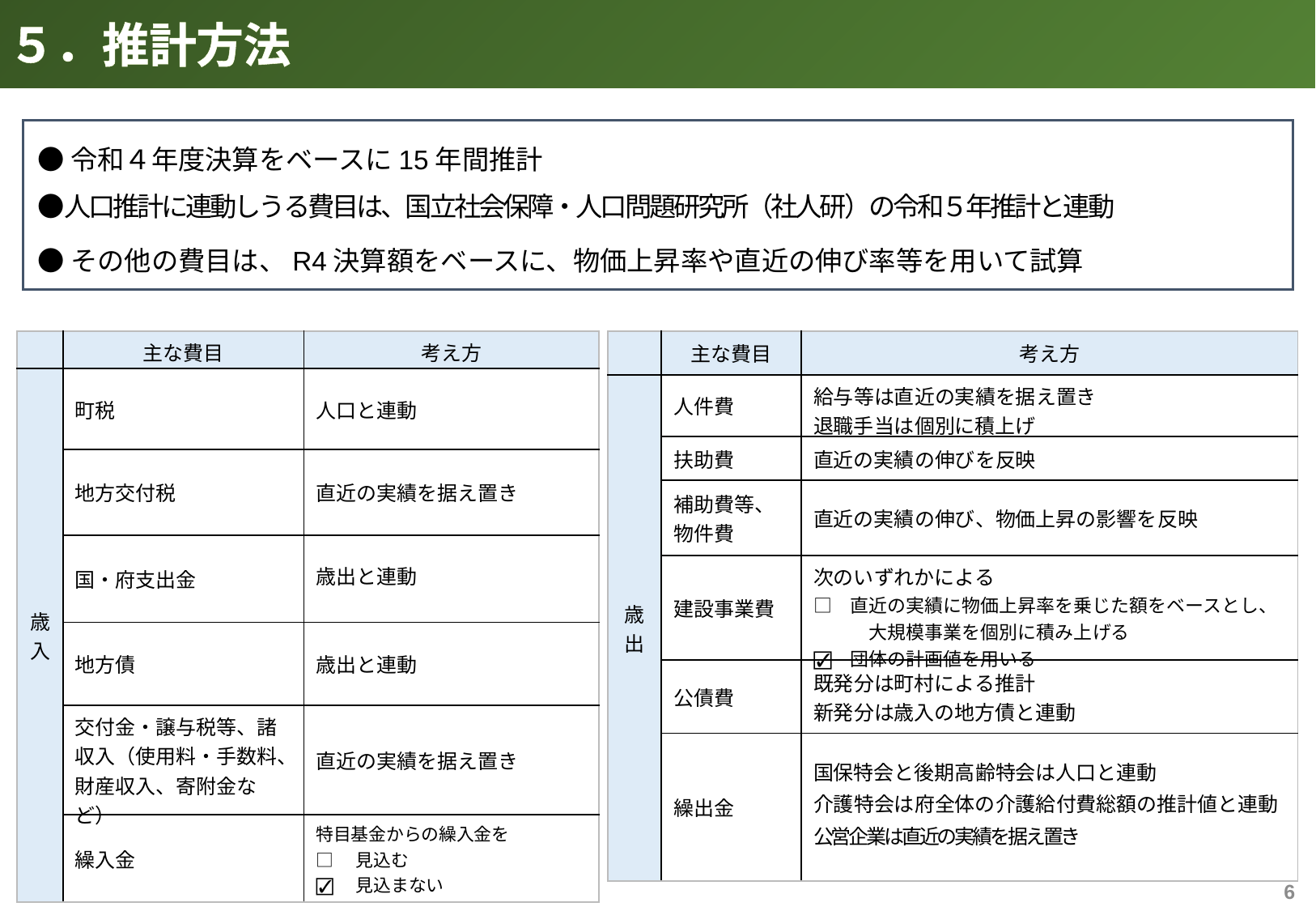

５．推計方法

●令和４年度決算をベースに15年間推計
●人口推計に連動しうる費目は、国立社会保障・人口問題研究所（社人研）の令和５年推計と連動
●その他の費目は、R4決算額をベースに、物価上昇率や直近の伸び率等を用いて試算
|  | 主な費目 | 考え方 |
| --- | --- | --- |
| 歳入 | 町税 | 人口と連動 |
|  | 地方交付税 | 直近の実績を据え置き |
|  | 国・府支出金 | 歳出と連動 |
|  | 地方債 | 歳出と連動 |
|  | 交付金・譲与税等、諸収入（使用料・手数料、財産収入、寄附金など） | 直近の実績を据え置き |
|  | 繰入金 | 特目基金からの繰入金を □　見込む ☑　見込まない |
|  | 主な費目 | 考え方 |
| --- | --- | --- |
| 歳出 | 人件費 | 給与等は直近の実績を据え置き 退職手当は個別に積上げ |
|  | 扶助費 | 直近の実績の伸びを反映 |
|  | 補助費等、 物件費 | 直近の実績の伸び、物価上昇の影響を反映 |
|  | 建設事業費 | 次のいずれかによる □ 直近の実績に物価上昇率を乗じた額をベースとし、 　　　大規模事業を個別に積み上げる ☑ 団体の計画値を用いる |
|  | 公債費 | 既発分は町村による推計 新発分は歳入の地方債と連動 |
|  | 繰出金 | 国保特会と後期高齢特会は人口と連動 介護特会は府全体の介護給付費総額の推計値と連動 公営企業は直近の実績を据え置き |
6